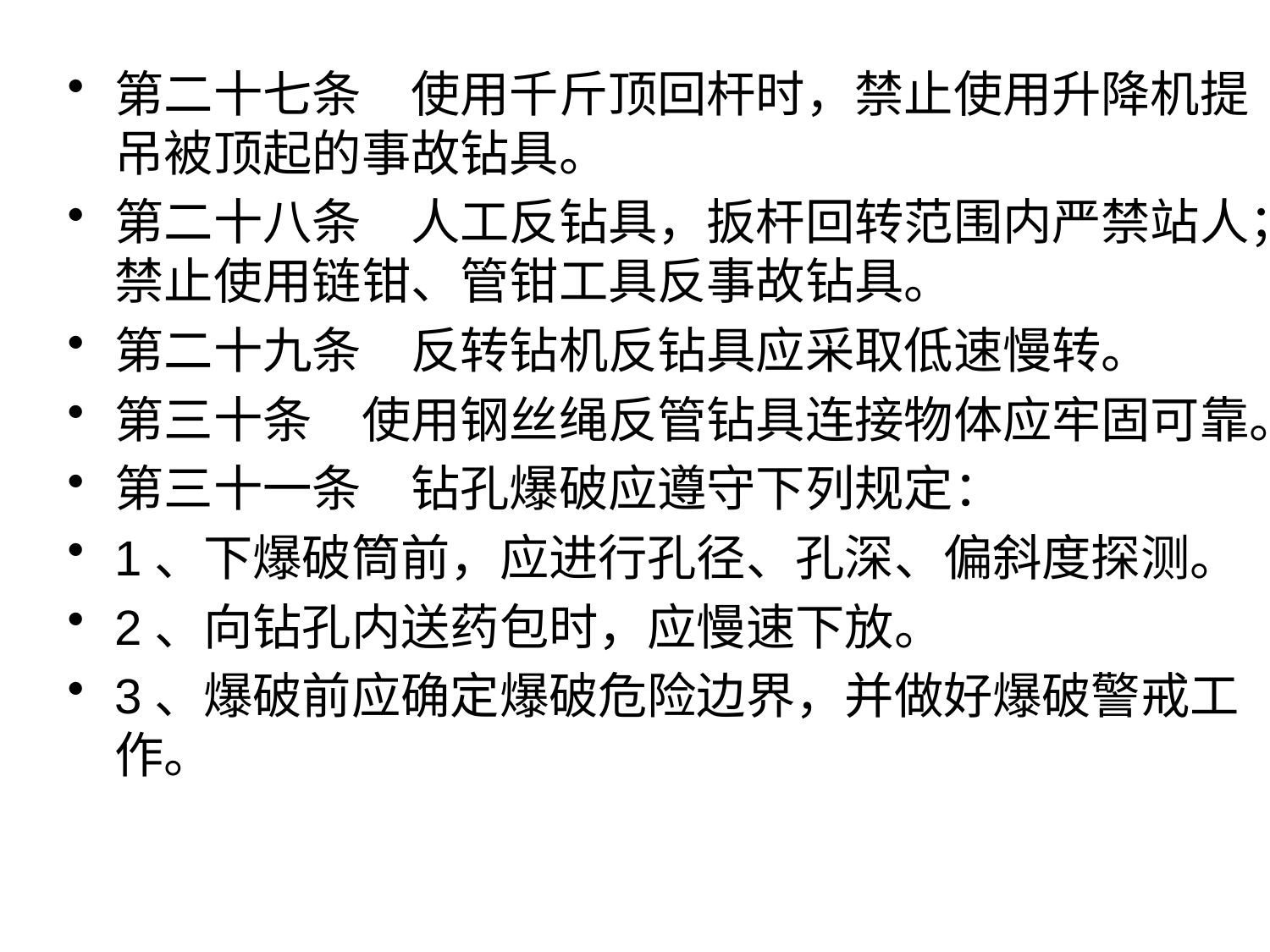

第二十七条　使用千斤顶回杆时，禁止使用升降机提吊被顶起的事故钻具。
第二十八条　人工反钻具，扳杆回转范围内严禁站人；禁止使用链钳、管钳工具反事故钻具。
第二十九条　反转钻机反钻具应采取低速慢转。
第三十条　使用钢丝绳反管钻具连接物体应牢固可靠。
第三十一条　钻孔爆破应遵守下列规定：
1、下爆破筒前，应进行孔径、孔深、偏斜度探测。
2、向钻孔内送药包时，应慢速下放。
3、爆破前应确定爆破危险边界，并做好爆破警戒工作。